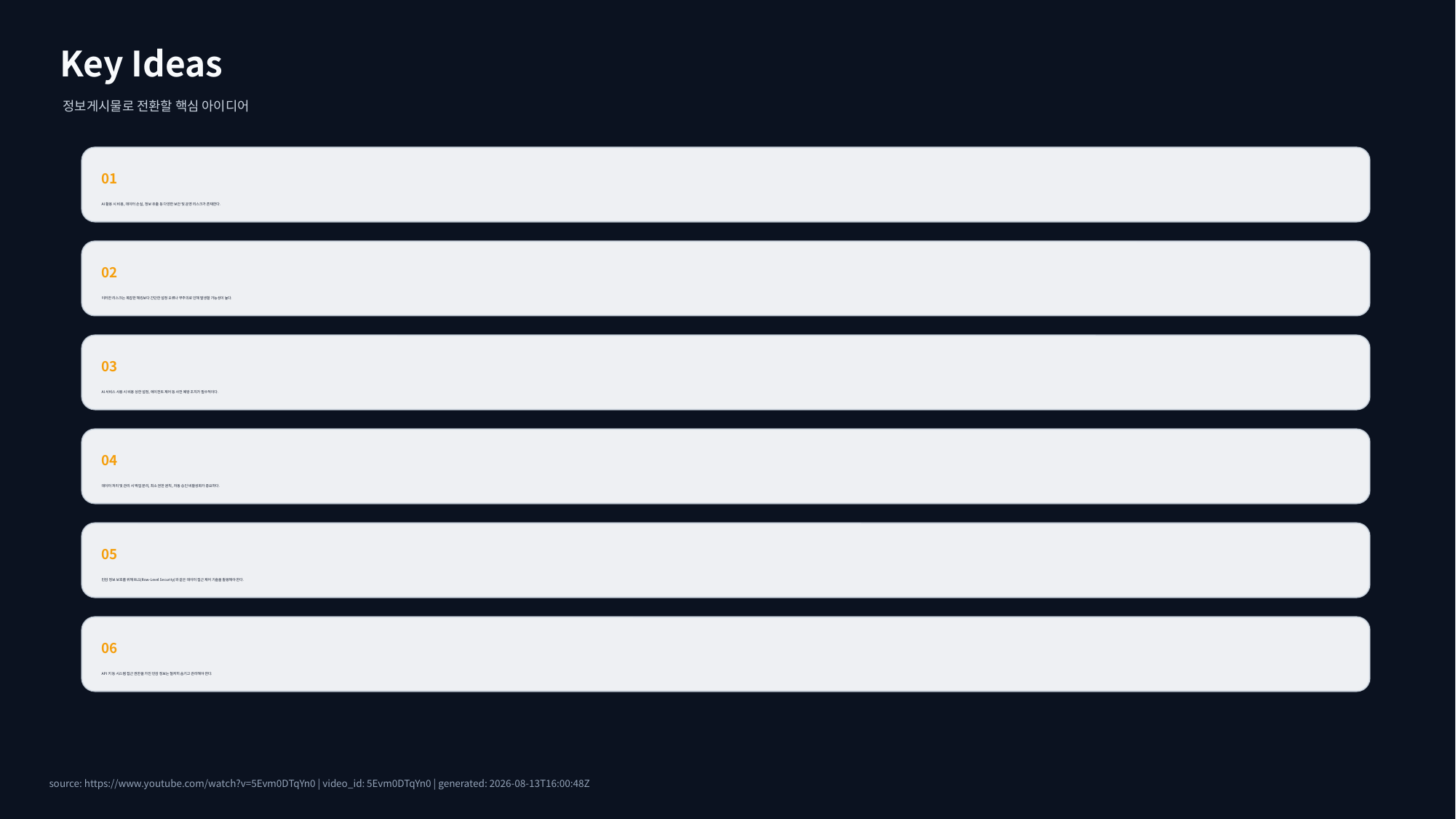

Key Ideas
정보게시물로 전환할 핵심 아이디어

01
AI 활용 시 비용, 데이터 손실, 정보 유출 등 다양한 보안 및 운영 리스크가 존재한다.

02
이러한 리스크는 복잡한 해킹보다 간단한 설정 오류나 부주의로 인해 발생할 가능성이 높다.

03
AI 서비스 사용 시 비용 상한 설정, 에이전트 제어 등 사전 예방 조치가 필수적이다.

04
데이터 처리 및 관리 시 백업 분리, 최소 권한 원칙, 자동 승인 비활성화가 중요하다.

05
민감 정보 보호를 위해 RLS(Row-Level Security)와 같은 데이터 접근 제어 기술을 활용해야 한다.

06
API 키 등 시스템 접근 권한을 가진 민감 정보는 철저히 숨기고 관리해야 한다.
source: https://www.youtube.com/watch?v=5Evm0DTqYn0 | video_id: 5Evm0DTqYn0 | generated: 2026-08-13T16:00:48Z